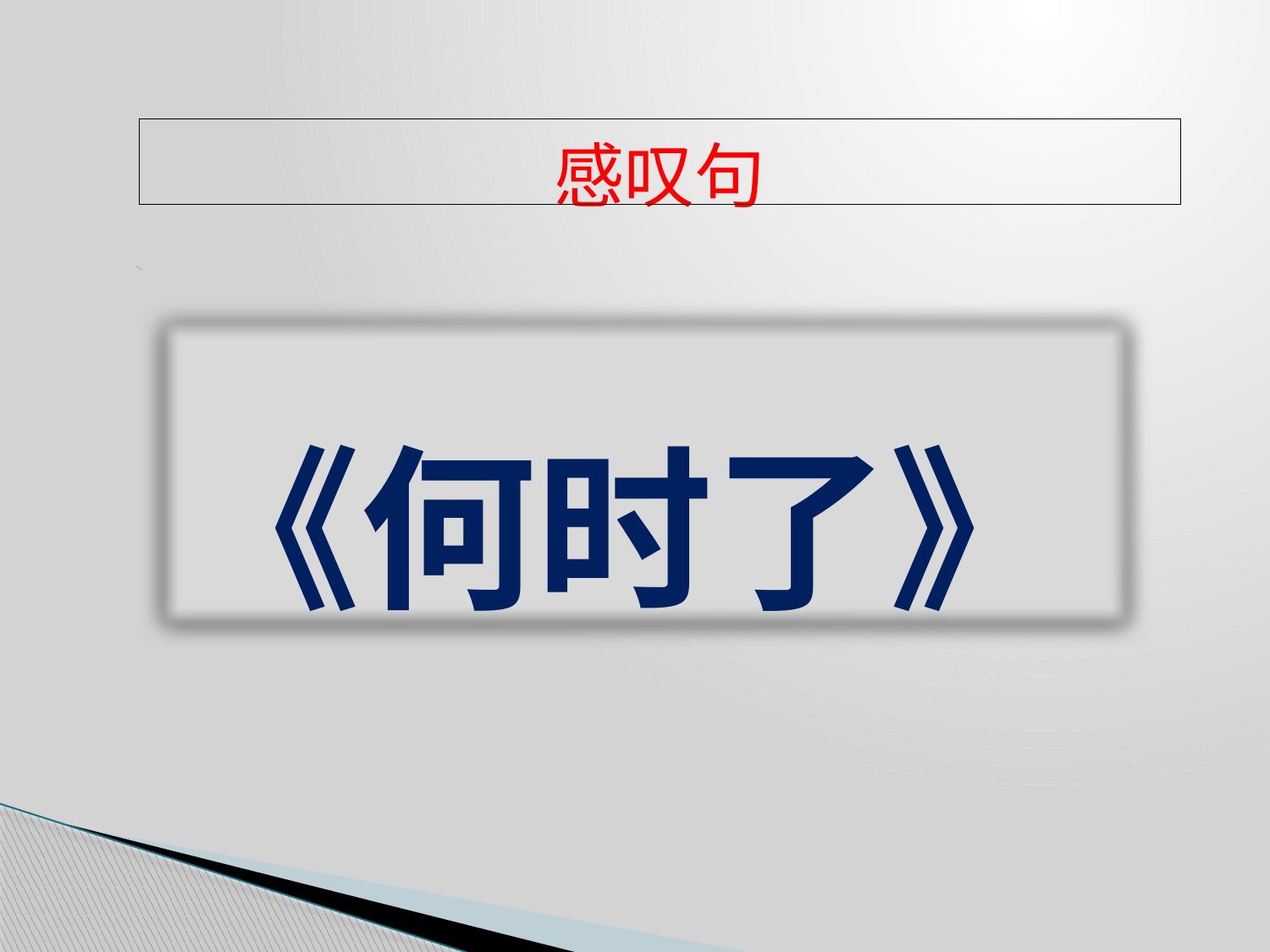

| 感叹句 |
| --- |
《何时了》